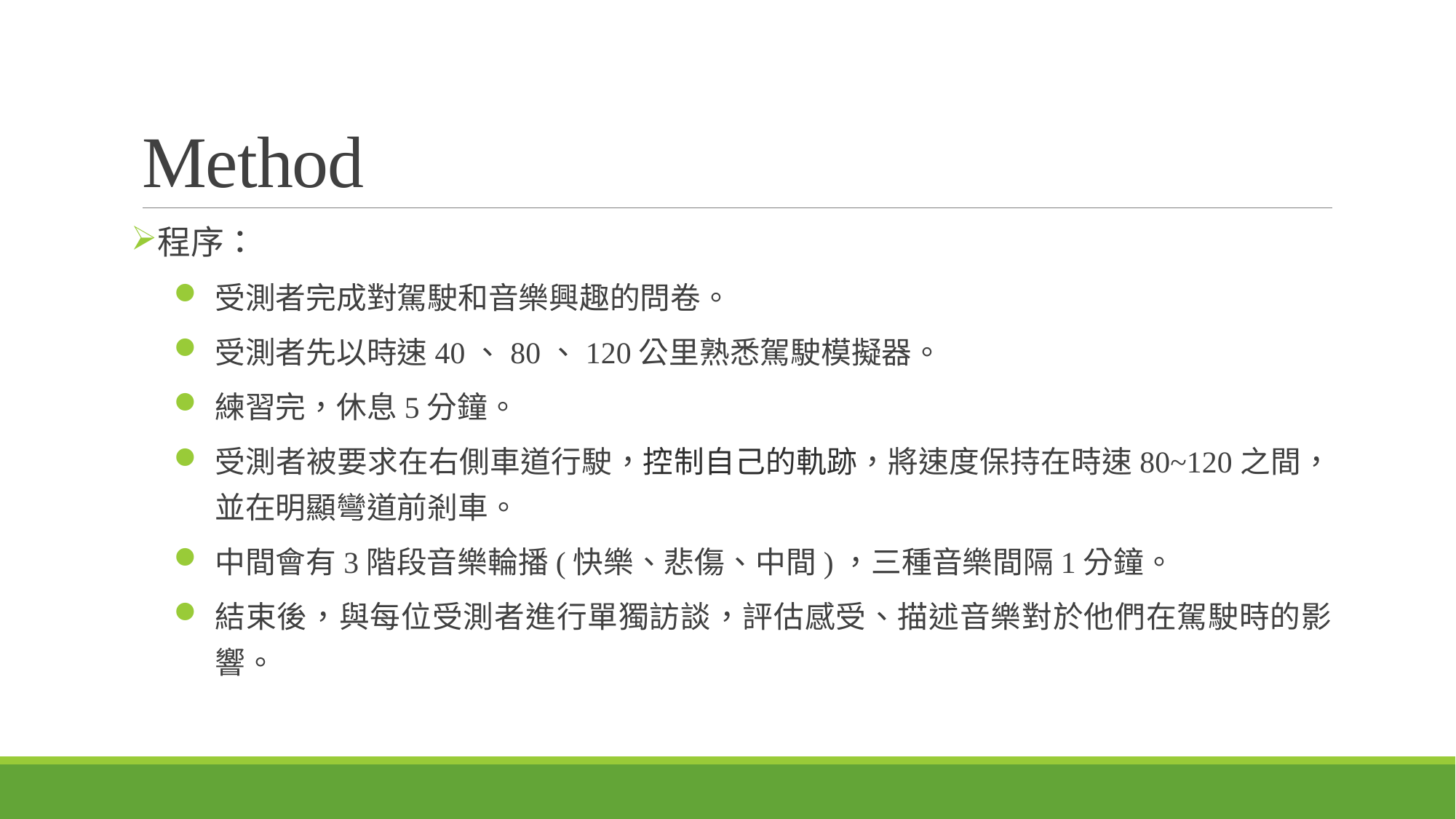

# Method
程序：
受測者完成對駕駛和音樂興趣的問卷。
受測者先以時速40、80、120公里熟悉駕駛模擬器。
練習完，休息5分鐘。
受測者被要求在右側車道行駛，控制自己的軌跡，將速度保持在時速80~120之間，並在明顯彎道前剎車。
中間會有3階段音樂輪播(快樂、悲傷、中間)，三種音樂間隔1分鐘。
結束後，與每位受測者進行單獨訪談，評估感受、描述音樂對於他們在駕駛時的影響。